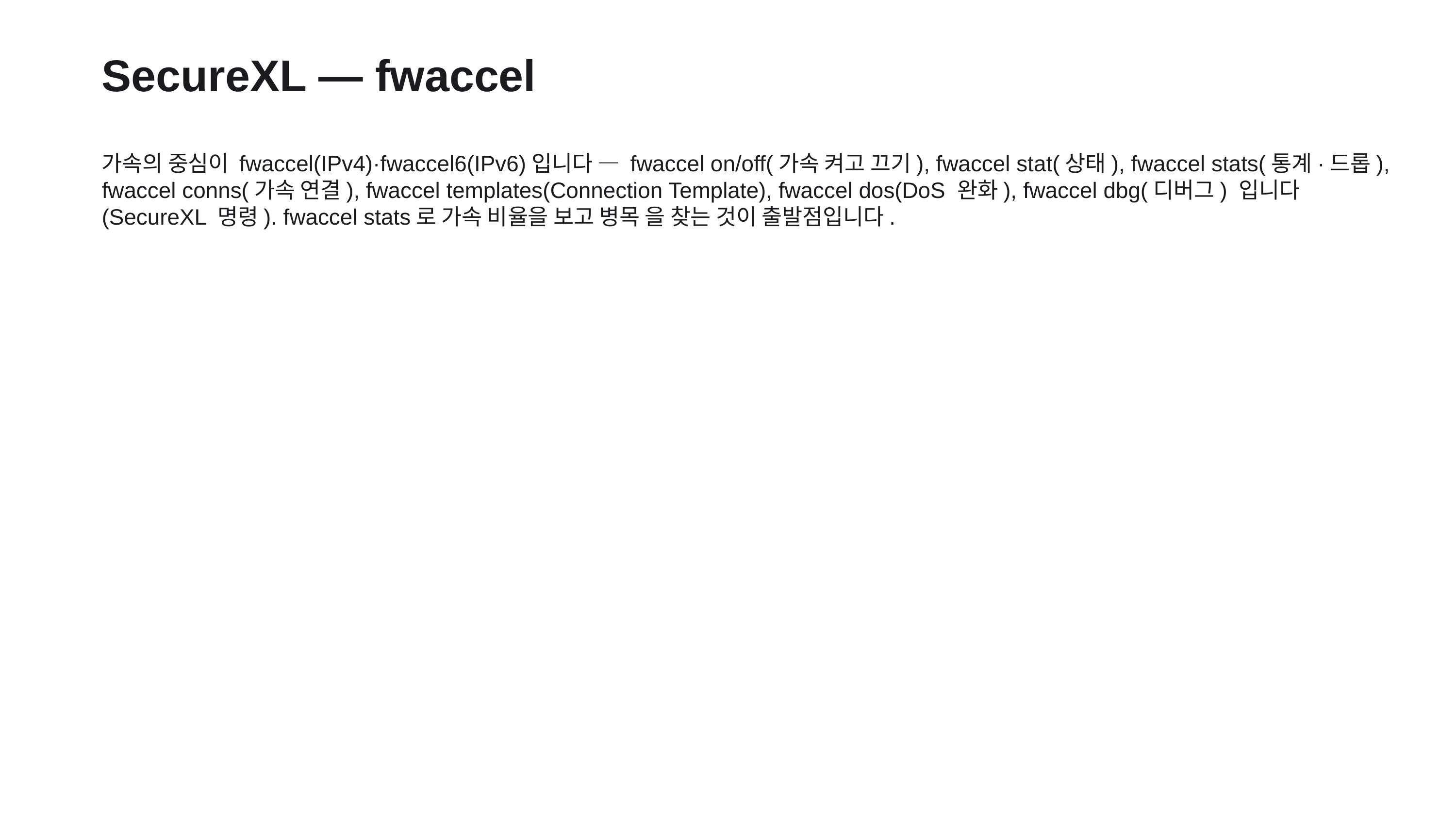

SecureXL — fwaccel
가속의 중심이 fwaccel(IPv4)·fwaccel6(IPv6)입니다 — fwaccel on/off(가속 켜고 끄기), fwaccel stat(상태), fwaccel stats(통계·드롭), fwaccel conns(가속 연결), fwaccel templates(Connection Template), fwaccel dos(DoS 완화), fwaccel dbg(디버그) 입니다(SecureXL 명령). fwaccel stats로 가속 비율을 보고 병목 을 찾는 것이 출발점입니다.